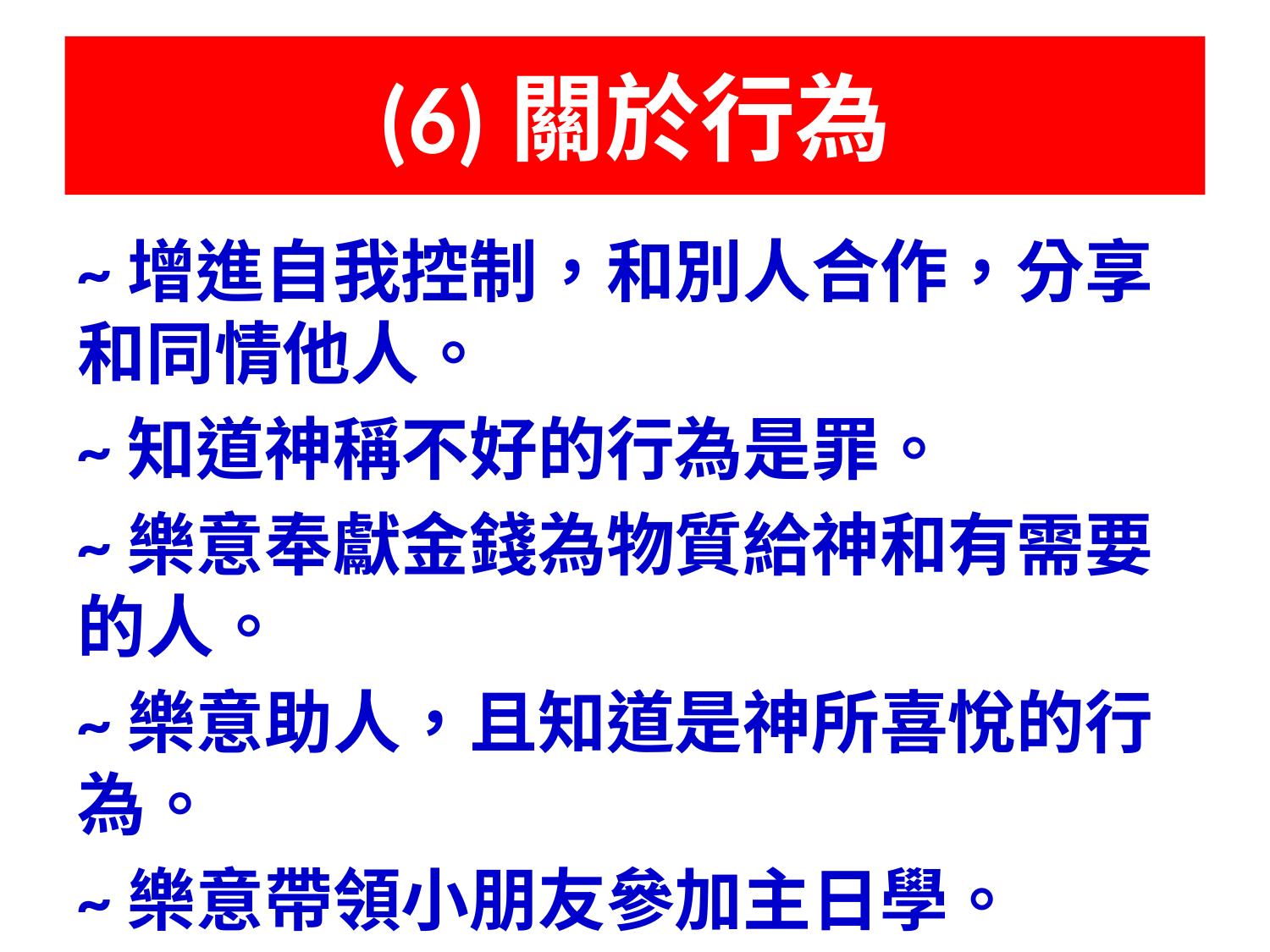

# (6)關於行為
~增進自我控制，和別人合作，分享和同情他人。
~知道神稱不好的行為是罪。
~樂意奉獻金錢為物質給神和有需要的人。
~樂意助人，且知道是神所喜悅的行為。
~樂意帶領小朋友參加主日學。